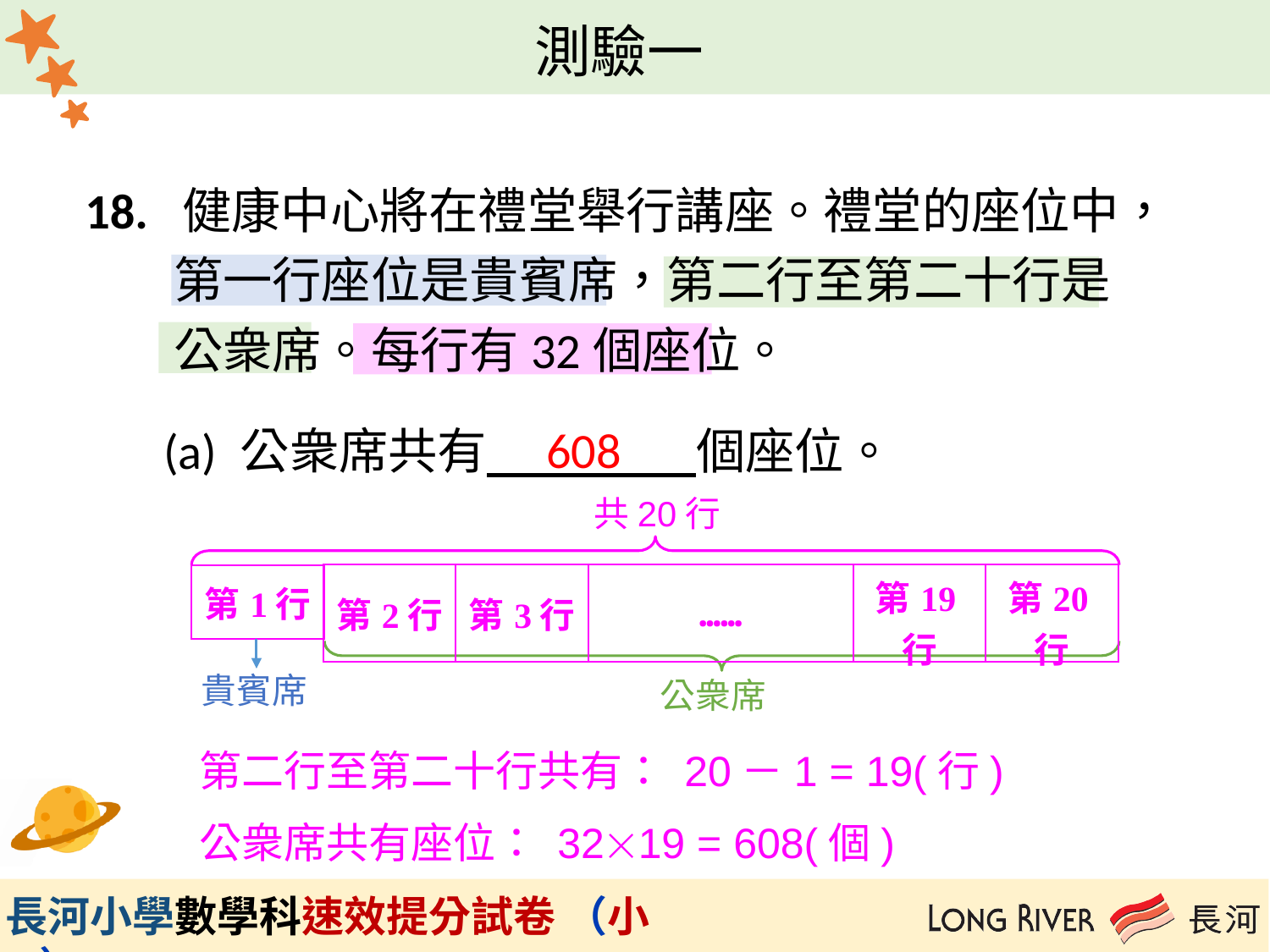

18.  健康中心將在禮堂舉行講座。禮堂的座位中，
       第一行座位是貴賓席，第二行至第二十行是
       公衆席。每行有32個座位。
       (a) 公衆席共有                   個座位。

608
共20行
| 第2行 | 第3行 | …… | 第19行 | 第20行 |
| --- | --- | --- | --- | --- |
| 第1行 |
| --- |
貴賓席
公衆席
第二行至第二十行共有： 20－1 = 19(行)
公衆席共有座位： 32×19 = 608(個)